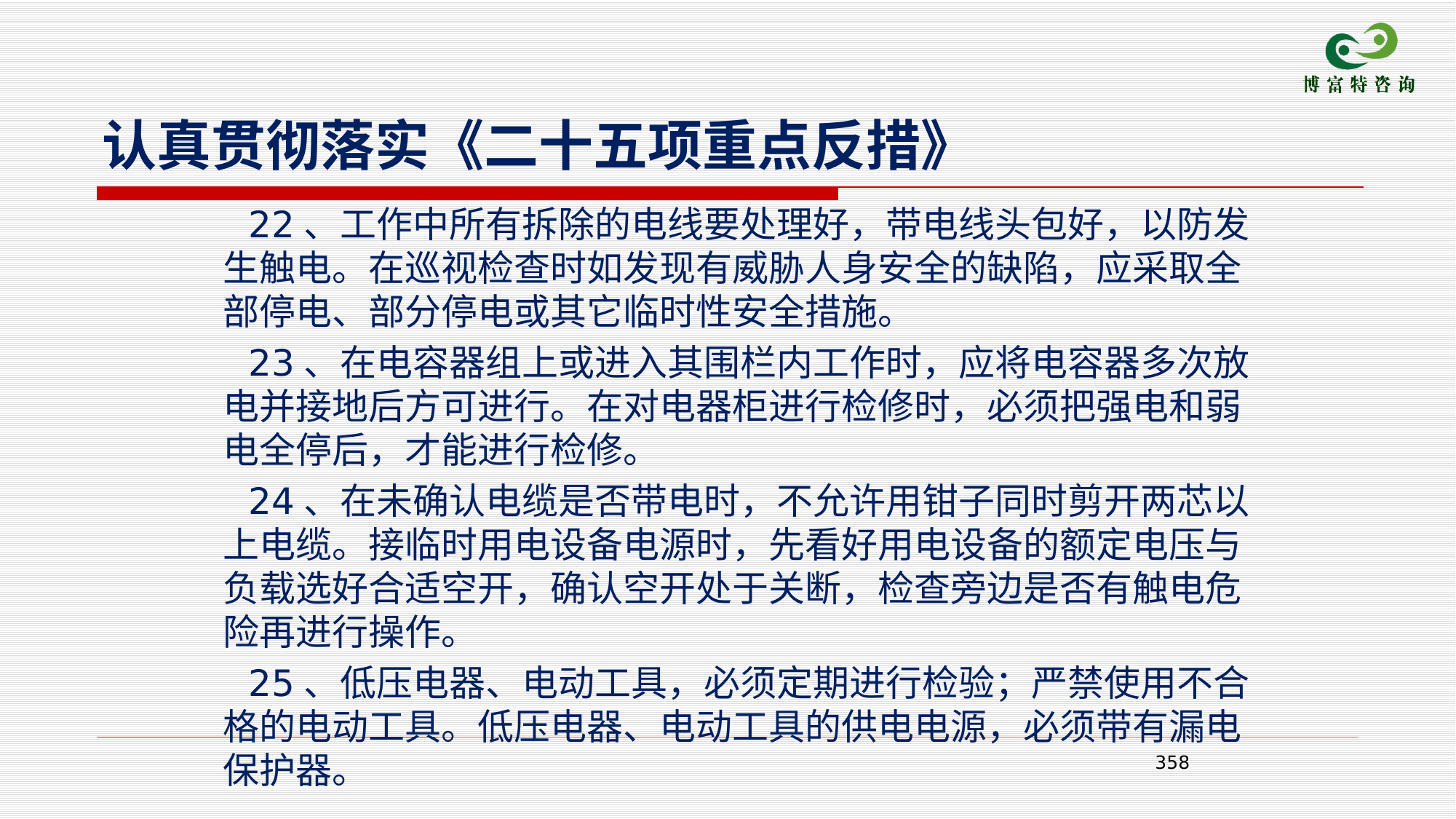

认真贯彻落实《二十五项重点反措》
       22、工作中所有拆除的电线要处理好，带电线头包好，以防发生触电。在巡视检查时如发现有威胁人身安全的缺陷，应采取全部停电、部分停电或其它临时性安全措施。
       23、在电容器组上或进入其围栏内工作时，应将电容器多次放电并接地后方可进行。在对电器柜进行检修时，必须把强电和弱电全停后，才能进行检修。
       24、在未确认电缆是否带电时，不允许用钳子同时剪开两芯以上电缆。接临时用电设备电源时，先看好用电设备的额定电压与负载选好合适空开，确认空开处于关断，检查旁边是否有触电危险再进行操作。
       25、低压电器、电动工具，必须定期进行检验；严禁使用不合格的电动工具。低压电器、电动工具的供电电源，必须带有漏电保护器。

358